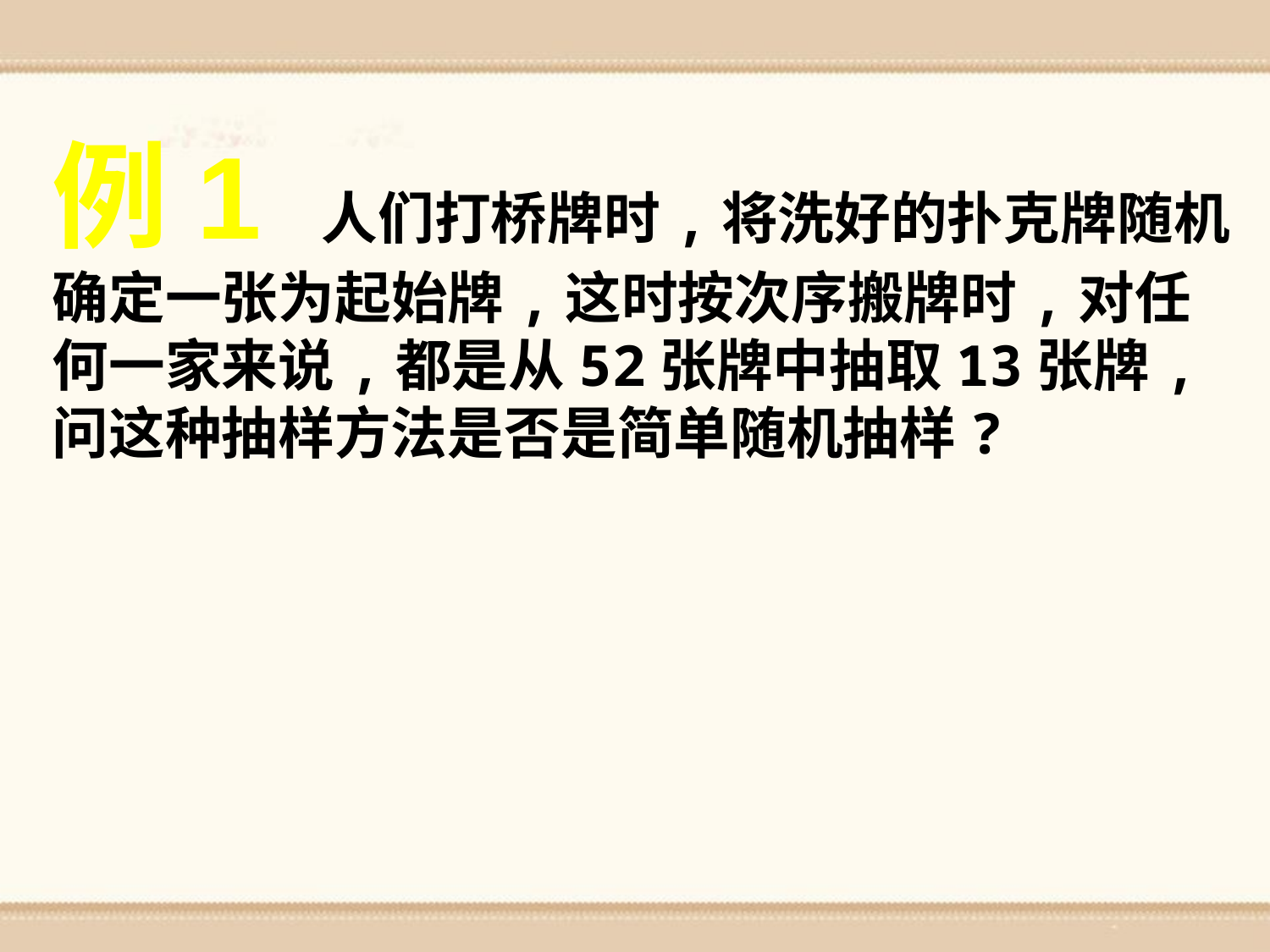

例1 人们打桥牌时,将洗好的扑克牌随机确定一张为起始牌,这时按次序搬牌时,对任何一家来说,都是从52张牌中抽取13张牌,问这种抽样方法是否是简单随机抽样?